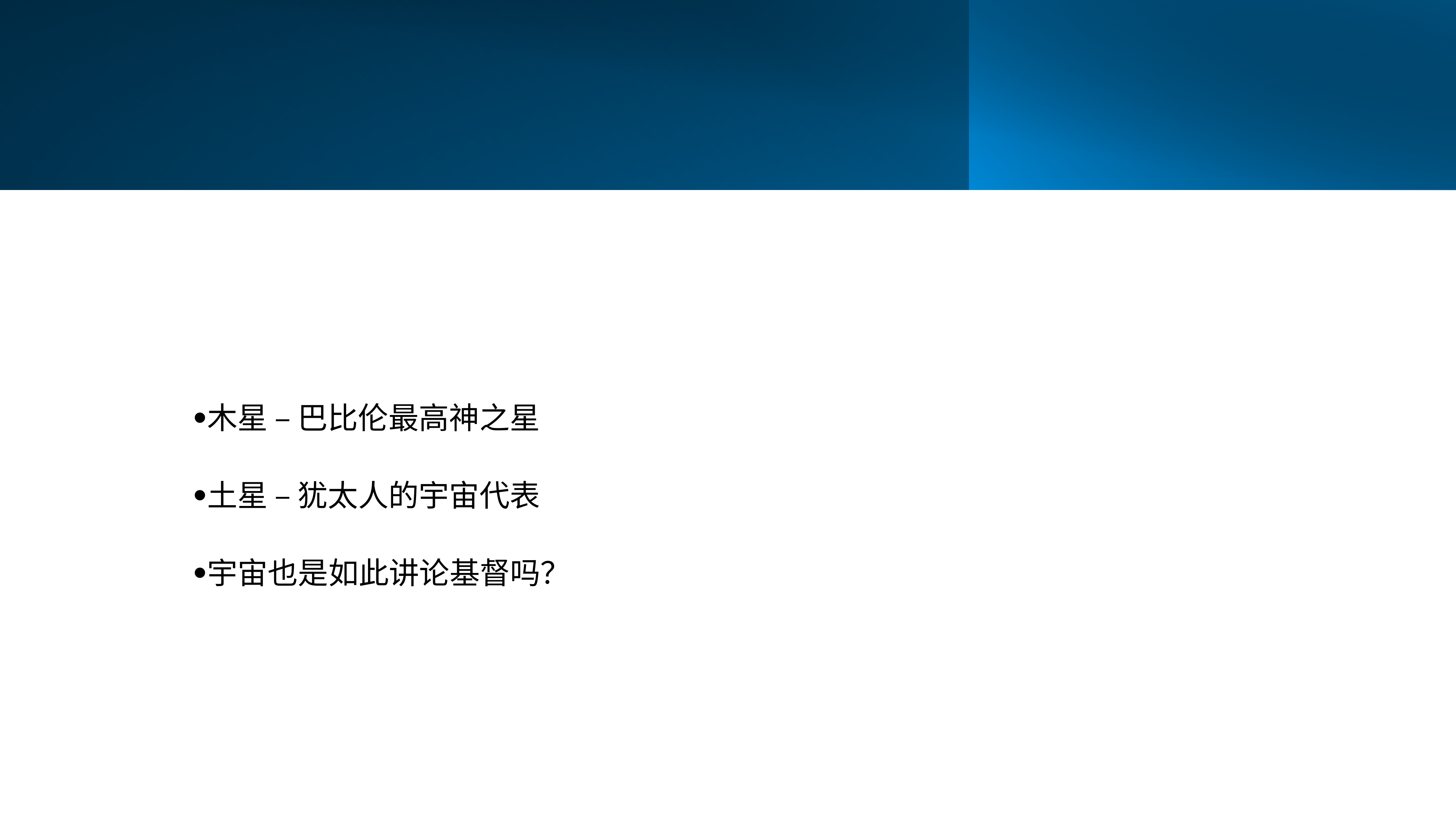

木星 – 巴比伦最高神之星
土星 – 犹太人的宇宙代表
宇宙也是如此讲论基督吗？